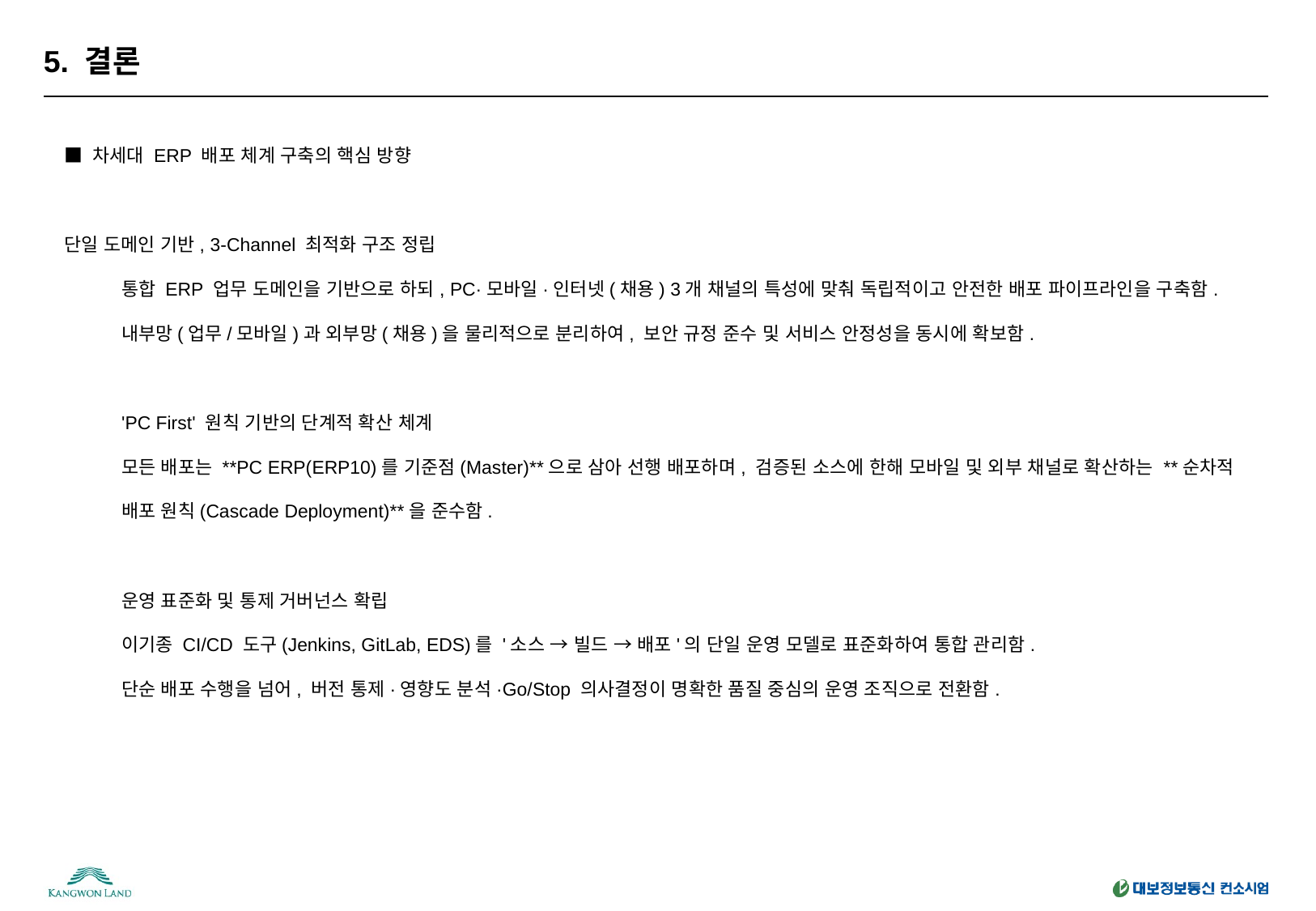

# 5. 결론
■ 차세대 ERP 배포 체계 구축의 핵심 방향

단일 도메인 기반, 3-Channel 최적화 구조 정립
통합 ERP 업무 도메인을 기반으로 하되, PC·모바일·인터넷(채용) 3개 채널의 특성에 맞춰 독립적이고 안전한 배포 파이프라인을 구축함.
내부망(업무/모바일)과 외부망(채용)을 물리적으로 분리하여, 보안 규정 준수 및 서비스 안정성을 동시에 확보함.

'PC First' 원칙 기반의 단계적 확산 체계
모든 배포는 **PC ERP(ERP10)를 기준점(Master)**으로 삼아 선행 배포하며, 검증된 소스에 한해 모바일 및 외부 채널로 확산하는 **순차적 배포 원칙(Cascade Deployment)**을 준수함.

운영 표준화 및 통제 거버넌스 확립
이기종 CI/CD 도구(Jenkins, GitLab, EDS)를 '소스 → 빌드 → 배포'의 단일 운영 모델로 표준화하여 통합 관리함.
단순 배포 수행을 넘어, 버전 통제·영향도 분석·Go/Stop 의사결정이 명확한 품질 중심의 운영 조직으로 전환함.